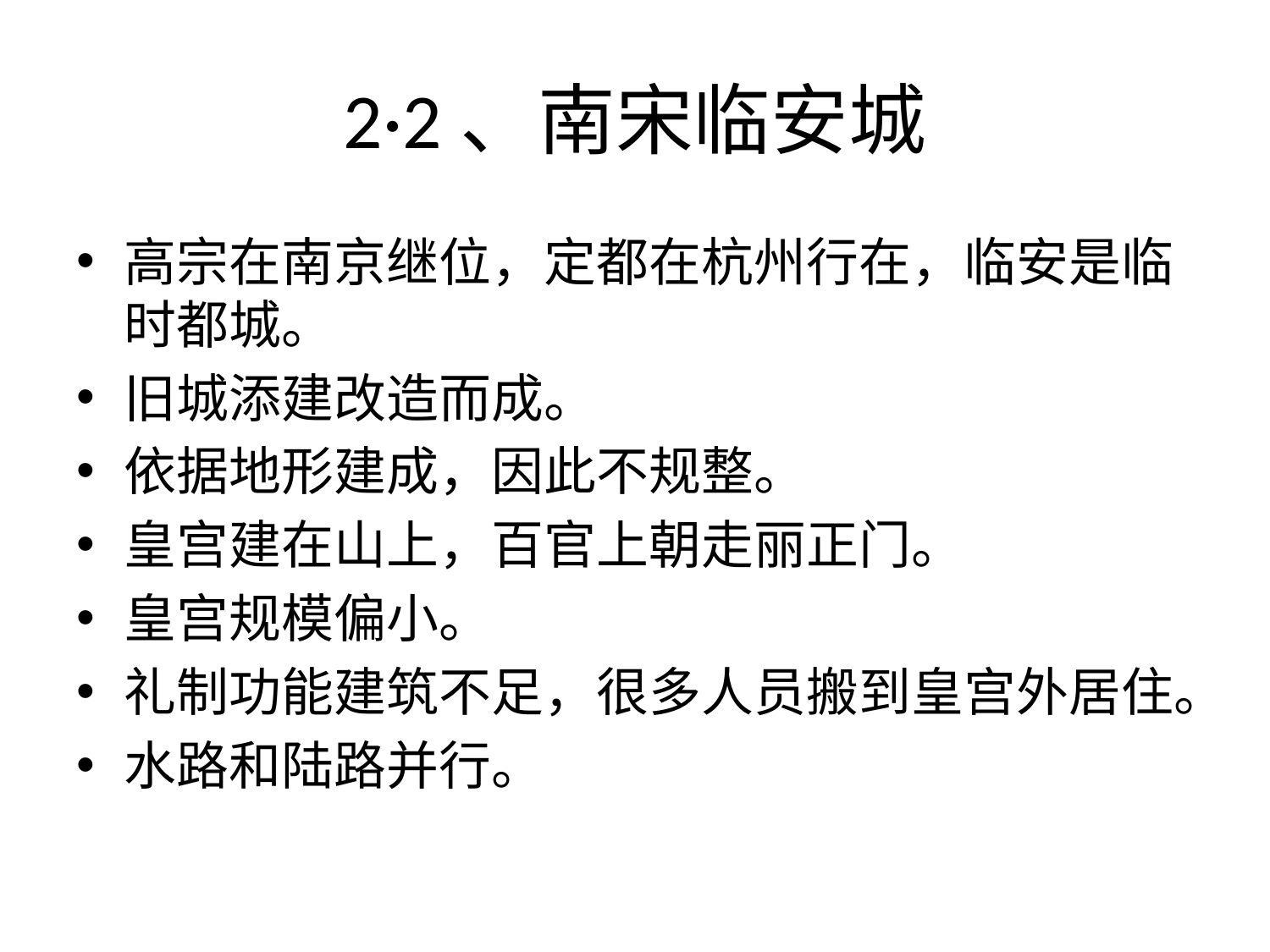

# 2·2、南宋临安城
高宗在南京继位，定都在杭州行在，临安是临时都城。
旧城添建改造而成。
依据地形建成，因此不规整。
皇宫建在山上，百官上朝走丽正门。
皇宫规模偏小。
礼制功能建筑不足，很多人员搬到皇宫外居住。
水路和陆路并行。